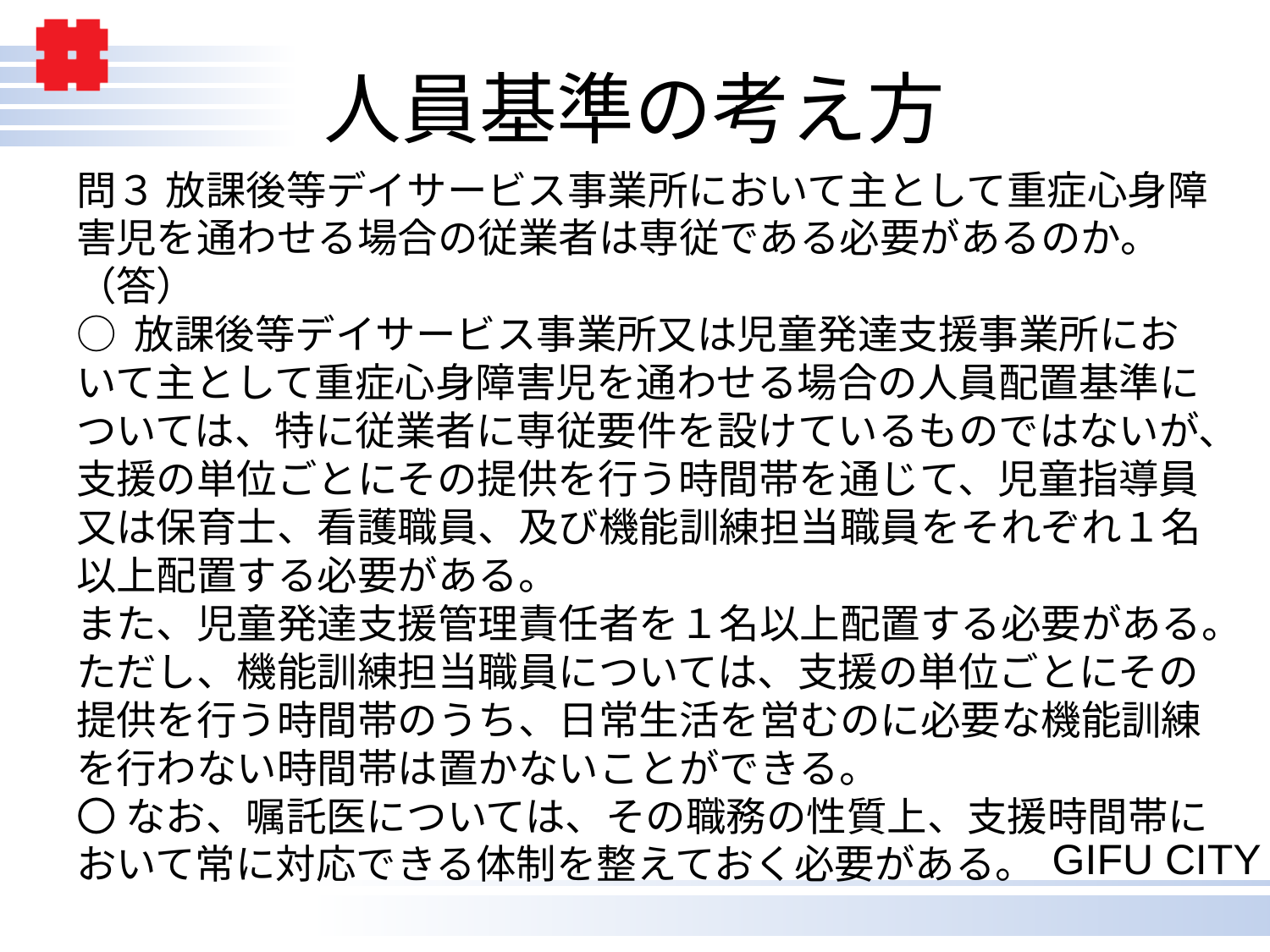

# 人員基準の考え方
問３ 放課後等デイサービス事業所において主として重症心身障
害児を通わせる場合の従業者は専従である必要があるのか。
（答）
○ 放課後等デイサービス事業所又は児童発達支援事業所にお
いて主として重症心身障害児を通わせる場合の人員配置基準に
ついては、特に従業者に専従要件を設けているものではないが、
支援の単位ごとにその提供を行う時間帯を通じて、児童指導員
又は保育士、看護職員、及び機能訓練担当職員をそれぞれ１名
以上配置する必要がある。
また、児童発達支援管理責任者を１名以上配置する必要がある。
ただし、機能訓練担当職員については、支援の単位ごとにその
提供を行う時間帯のうち、日常生活を営むのに必要な機能訓練
を行わない時間帯は置かないことができる。
〇 なお、嘱託医については、その職務の性質上、支援時間帯に
おいて常に対応できる体制を整えておく必要がある。